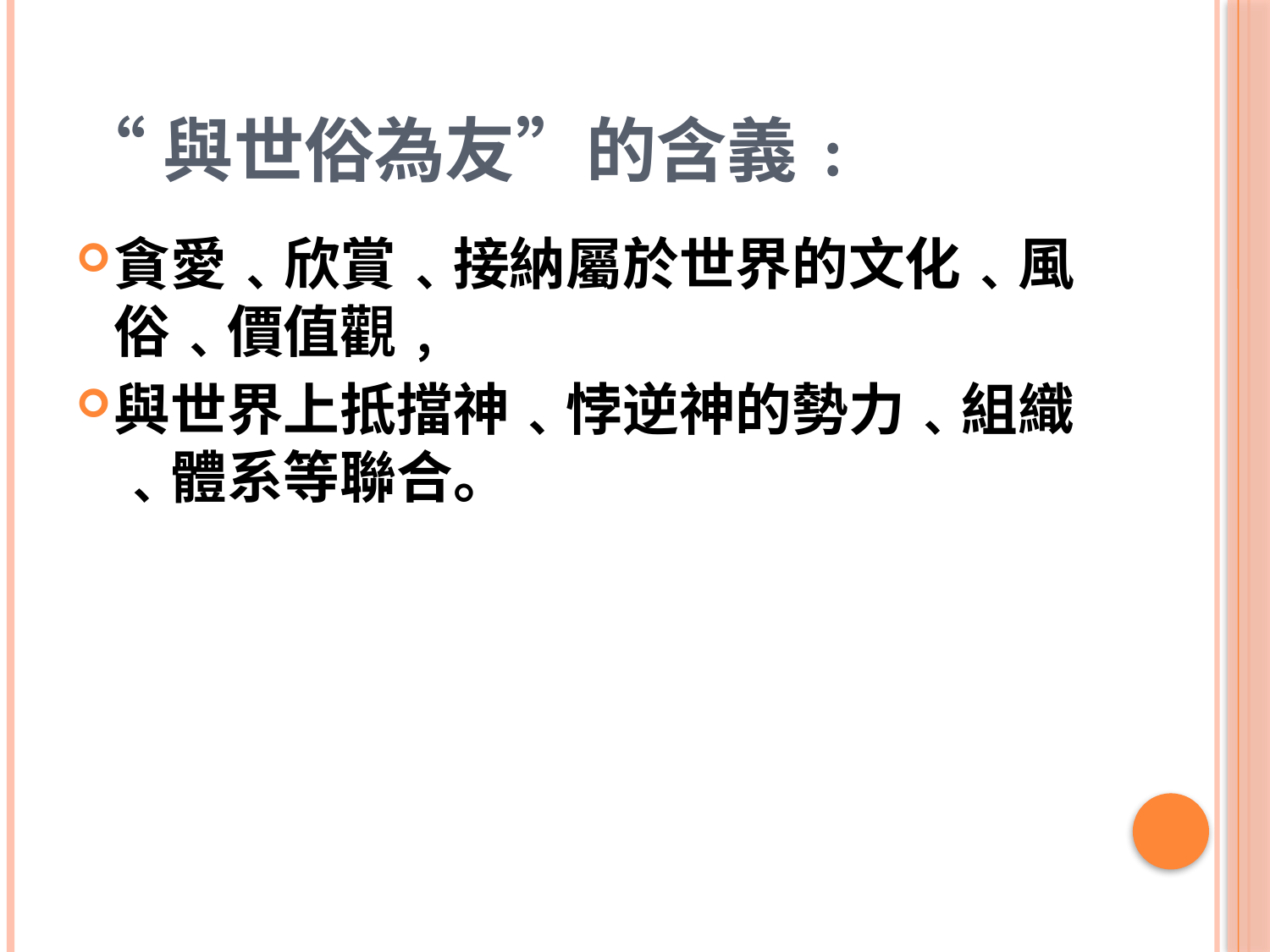

# “與世俗為友”的含義﹕
貪愛﹑欣賞﹑接納屬於世界的文化﹑風俗﹑價值觀﹐
與世界上抵擋神﹑悖逆神的勢力﹑組織﹑體系等聯合。